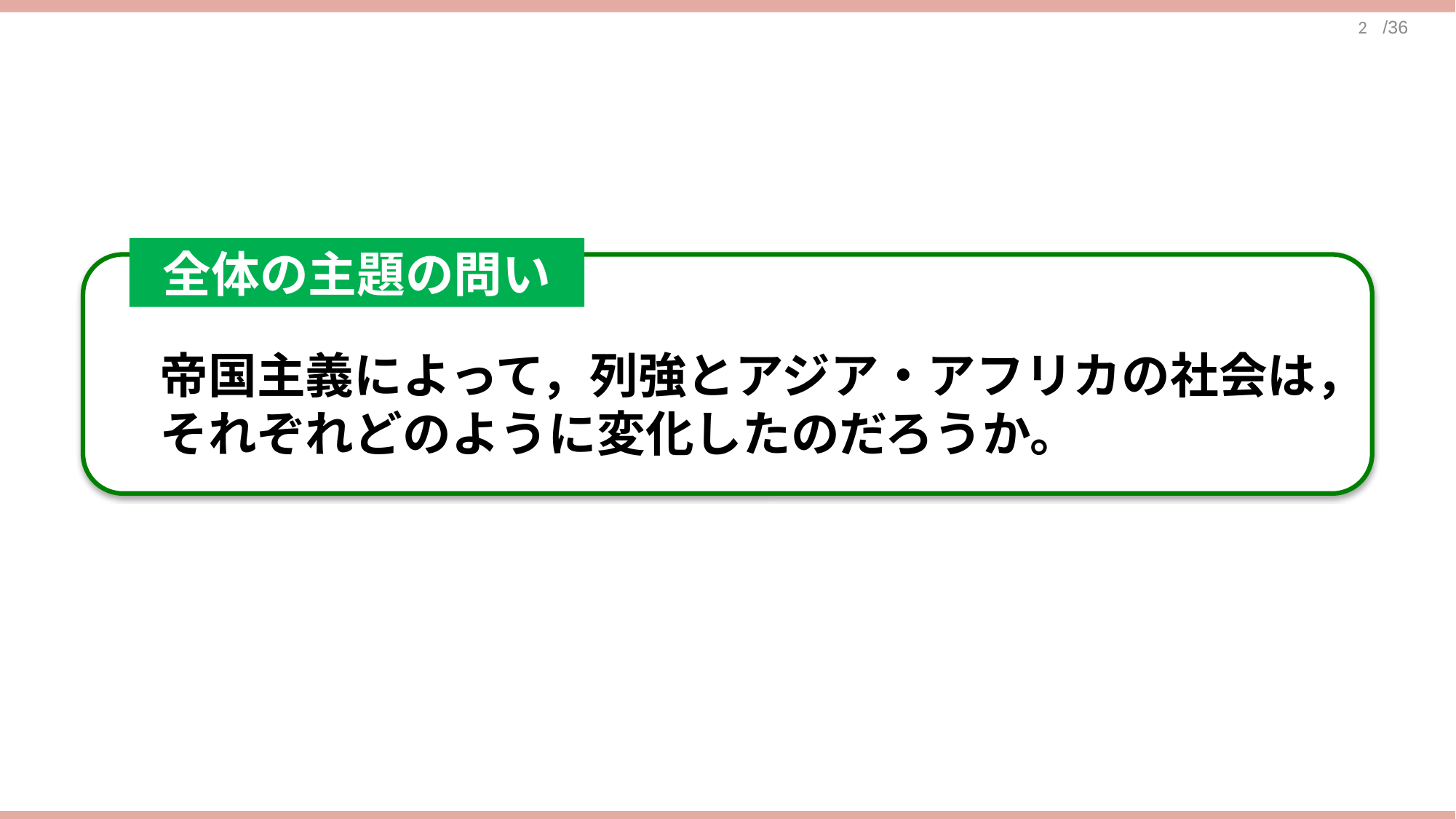

全体の主題の問い

帝国主義によって，列強とアジア・アフリカの社会は，それぞれどのように変化したのだろうか。